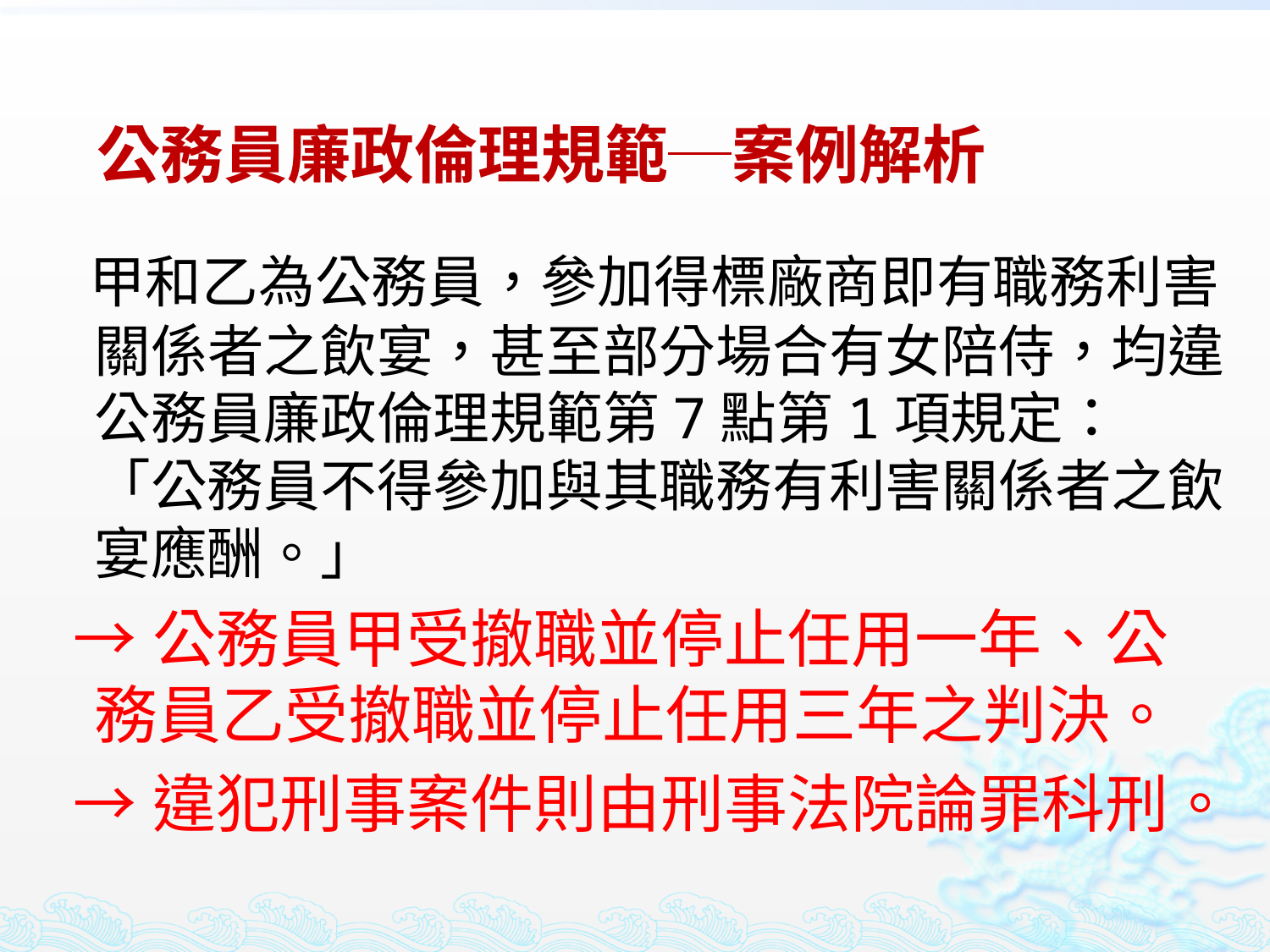

# 公務員廉政倫理規範─案例解析
 甲和乙為公務員，參加得標廠商即有職務利害關係者之飲宴，甚至部分場合有女陪侍，均違公務員廉政倫理規範第7點第1項規定：「公務員不得參加與其職務有利害關係者之飲宴應酬。」
 →公務員甲受撤職並停止任用一年、公務員乙受撤職並停止任用三年之判決。
 →違犯刑事案件則由刑事法院論罪科刑。